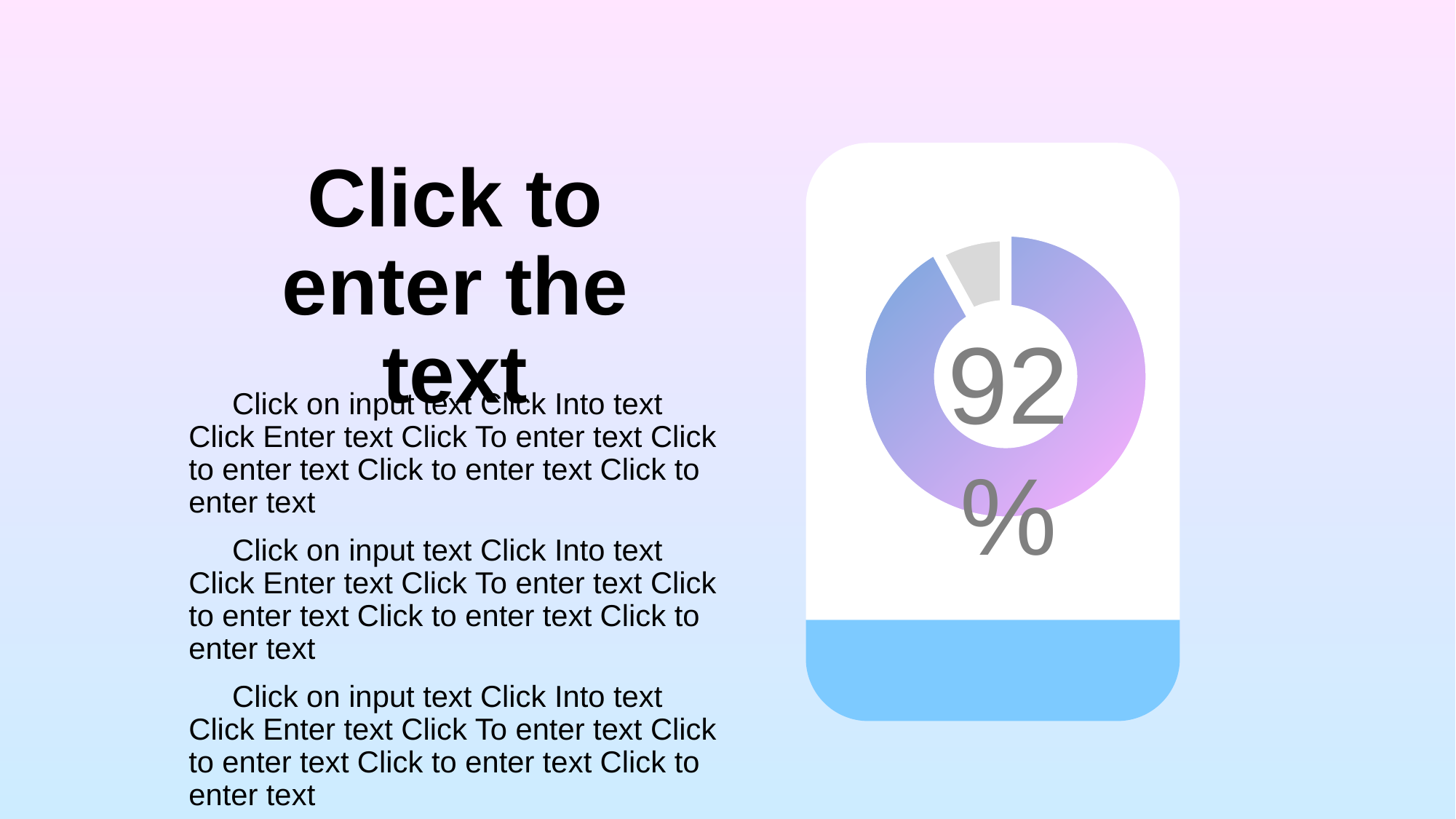

### Chart

| Category | 销售额 |
|---|---|
| 第一季度 | 0.92 |
| 第二季度 | 0.08 |
Click to enter the text
92%
Click on input text Click Into text Click Enter text Click To enter text Click to enter text Click to enter text Click to enter text
Click on input text Click Into text Click Enter text Click To enter text Click to enter text Click to enter text Click to enter text
Click on input text Click Into text Click Enter text Click To enter text Click to enter text Click to enter text Click to enter text